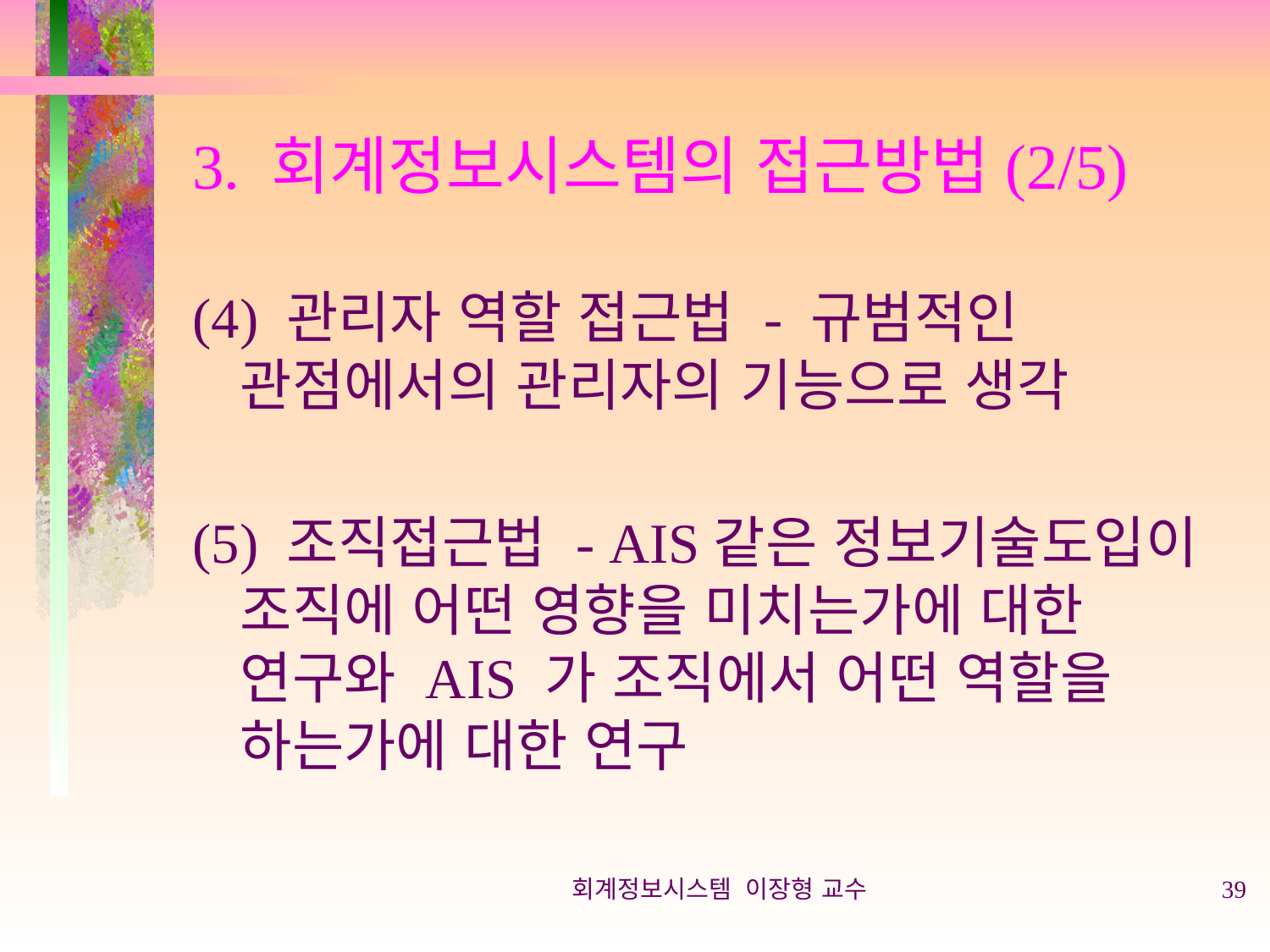

# 3. 회계정보시스템의 접근방법(2/5)
(4) 관리자 역할 접근법 - 규범적인 관점에서의 관리자의 기능으로 생각

(5) 조직접근법 - AIS같은 정보기술도입이 조직에 어떤 영향을 미치는가에 대한 연구와 AIS 가 조직에서 어떤 역할을 하는가에 대한 연구
회계정보시스템  이장형 교수
39